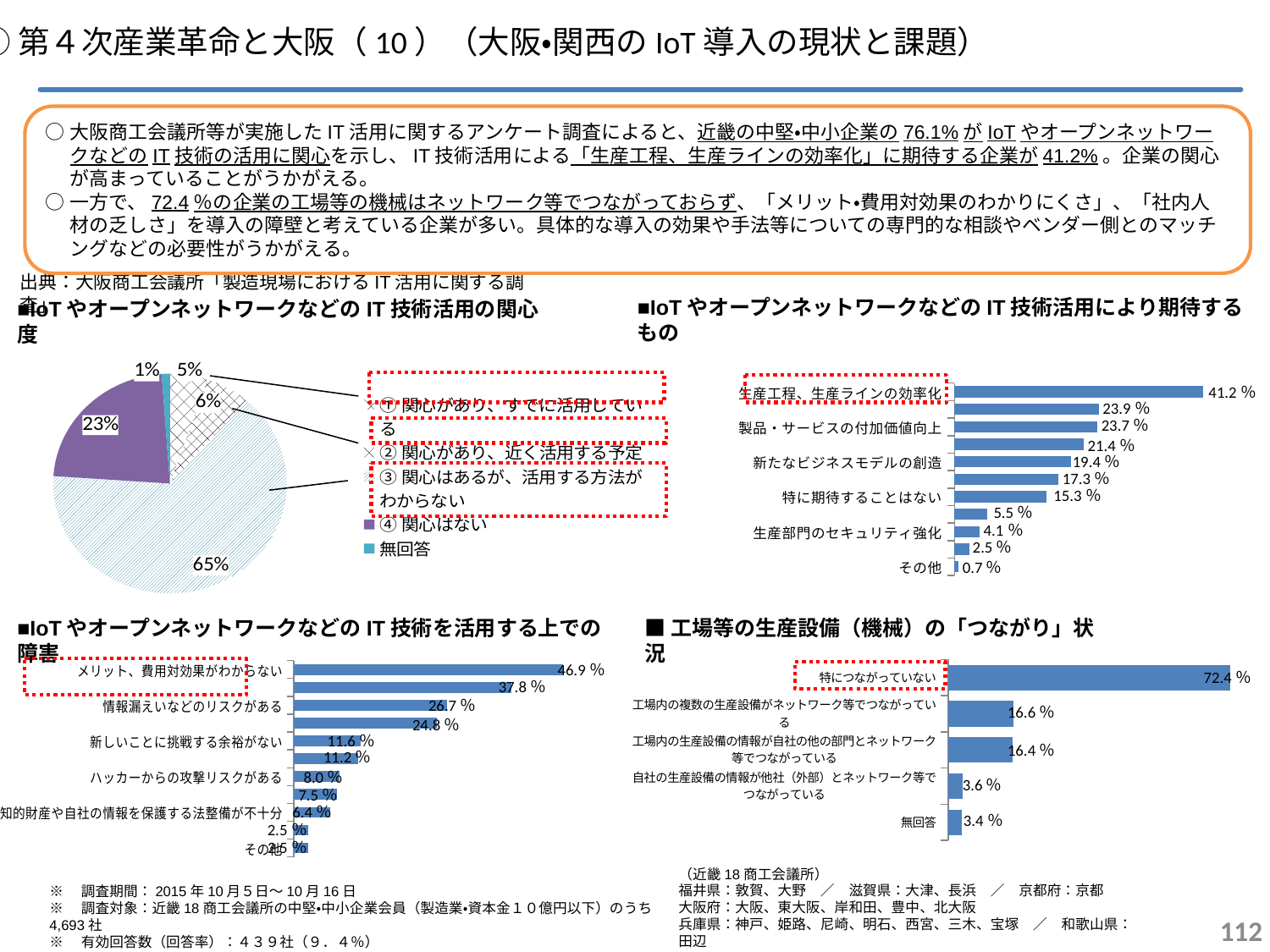

①第４次産業革命と大阪（10）（大阪・関西のIoT導入の現状と課題）
○大阪商工会議所等が実施したIT活用に関するアンケート調査によると、近畿の中堅・中小企業の76.1%がIoTやオープンネットワークなどのIT技術の活用に関心を示し、IT技術活用による「生産工程、生産ラインの効率化」に期待する企業が41.2%。企業の関心が高まっていることがうかがえる。
○一方で、72.4％の企業の工場等の機械はネットワーク等でつながっておらず、「メリット・費用対効果のわかりにくさ」、「社内人材の乏しさ」を導入の障壁と考えている企業が多い。具体的な導入の効果や手法等についての専門的な相談やベンダー側とのマッチングなどの必要性がうかがえる。
出典：大阪商工会議所「製造現場におけるIT活用に関する調査」
■IoTやオープンネットワークなどのIT技術活用の関心度
■IoTやオープンネットワークなどのIT技術活用により期待するもの

### Chart

| Category | 全体 |
|---|---|
| ①関心があり、すでに活用している | 23.0 |
| ②関心があり、近く活用する予定 | 27.0 |
| ③関心はあるが、活用する方法がわからない | 284.0 |
| ④関心はない | 100.0 |
| 無回答 | 5.0 |

### Chart

| Category |  |
|---|---|
| その他 | 3.0 |
| 無回答 | 11.0 |
| 生産部門のセキュリティ強化 | 18.0 |
| 共同研究や共同開発等のパートナー開拓 | 24.0 |
| 特に期待することはない | 67.0 |
| 外部（関連会社、取引先など）との情報共有 | 76.0 |
| 新たなビジネスモデルの創造 | 85.0 |
| 自社の生産部門と他の部門との情報共有 | 94.0 |
| 製品・サービスの付加価値向上 | 104.0 |
| 新しい製品・サービスの開発 | 105.0 |
| 生産工程、生産ラインの効率化 | 181.0 |

41.2％
23.9％
23.7％

21.4％
19.4％

17.3％
15.3％
5.5％
4.1％
2.5％
0.7％
■IoTやオープンネットワークなどのIT技術を活用する上での障害
■工場等の生産設備（機械）の「つながり」状況

### Chart

| Category |  |
|---|---|
| 無回答 | 15.0 |
| 自社の生産設備の情報が他社（外部）とネットワーク等でつながっている | 16.0 |
| 工場内の生産設備の情報が自社の他の部門とネットワーク等でつながっている | 72.0 |
| 工場内の複数の生産設備がネットワーク等でつながっている | 73.0 |
| 特につながっていない | 318.0 |

### Chart

| Category | 全体 |
|---|---|
| その他 | 11.0 |
| 無回答 | 11.0 |
| 知的財産や自社の情報を保護する法整備が不十分 | 28.0 |
| 相談する外部専門家が不足している | 33.0 |
| ハッカーからの攻撃リスクがある | 35.0 |
| 情報の取得方法、取得した情報の利活用のルールが未整備 | 49.0 |
| 新しいことに挑戦する余裕がない | 51.0 |
| 導入コストが高い | 109.0 |
| 情報漏えいなどのリスクがある | 117.0 |
| 社内に活用できる人材がいない | 166.0 |
| メリット、費用対効果がわからない | 206.0 |
46.9％

72.4％

37.8％
26.7％
16.6％
24.8％
11.6％
16.4％
11.2％
8.0％
3.6％
7.5％
6.4％
3.4％
2.5％
2.5％
（近畿18商工会議所）
福井県：敦賀、大野　／　滋賀県：大津、長浜　／　京都府：京都
大阪府：大阪、東大阪、岸和田、豊中、北大阪
兵庫県：神戸、姫路、尼崎、明石、西宮、三木、宝塚　／　和歌山県：田辺
※　調査期間：2015年10月５日～10月16日
※　調査対象：近畿18商工会議所の中堅・中小企業会員（製造業・資本金１０億円以下）のうち4,693社
※　有効回答数（回答率）：４３９社（９．４％）
112